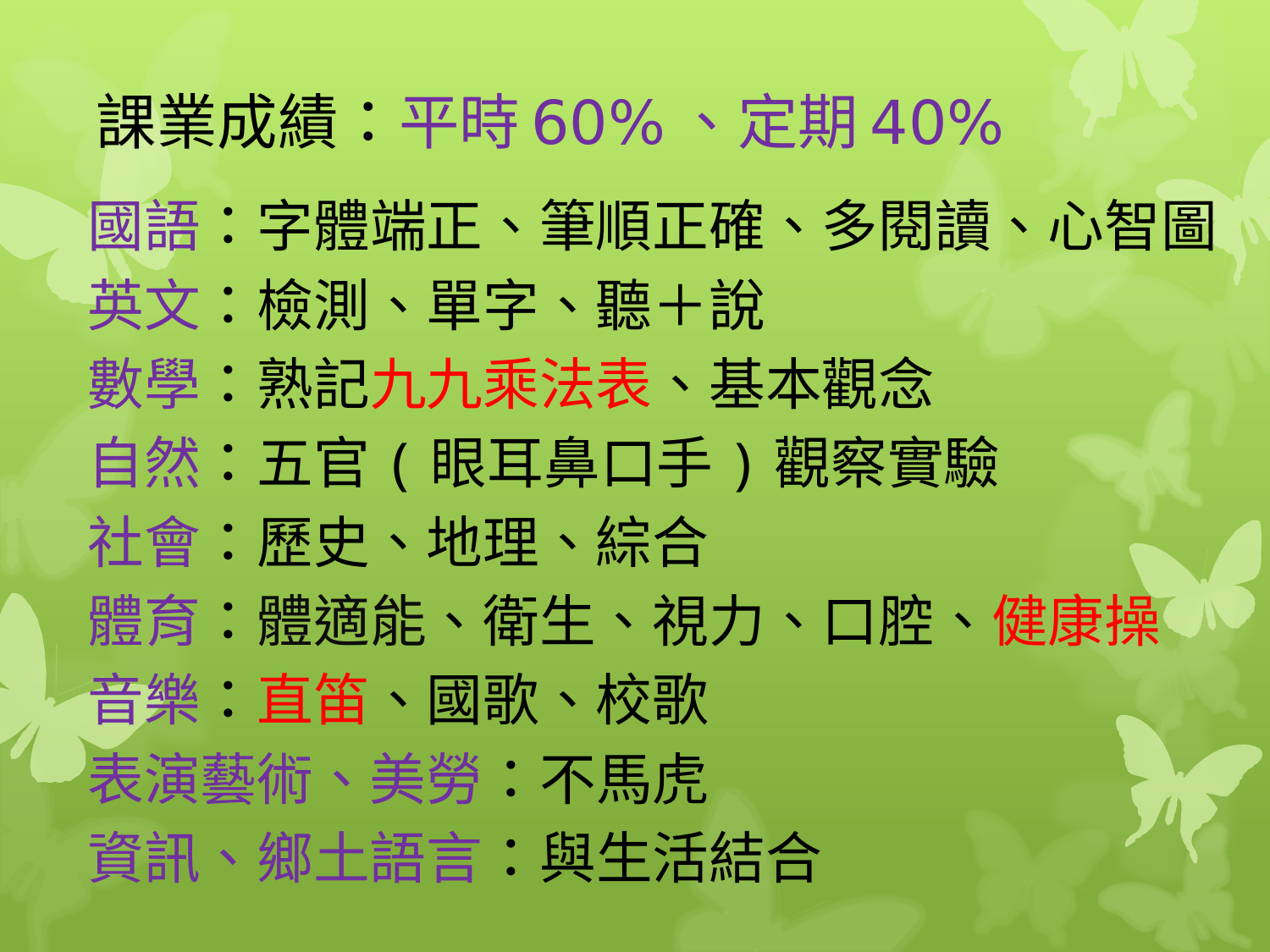

# 課業成績：平時60%、定期40%
國語：字體端正、筆順正確、多閱讀、心智圖
英文：檢測、單字、聽＋說
數學：熟記九九乘法表、基本觀念
自然：五官(眼耳鼻口手)觀察實驗
社會：歷史、地理、綜合
體育：體適能、衛生、視力、口腔、健康操
音樂：直笛、國歌、校歌
表演藝術、美勞：不馬虎
資訊、鄉土語言：與生活結合